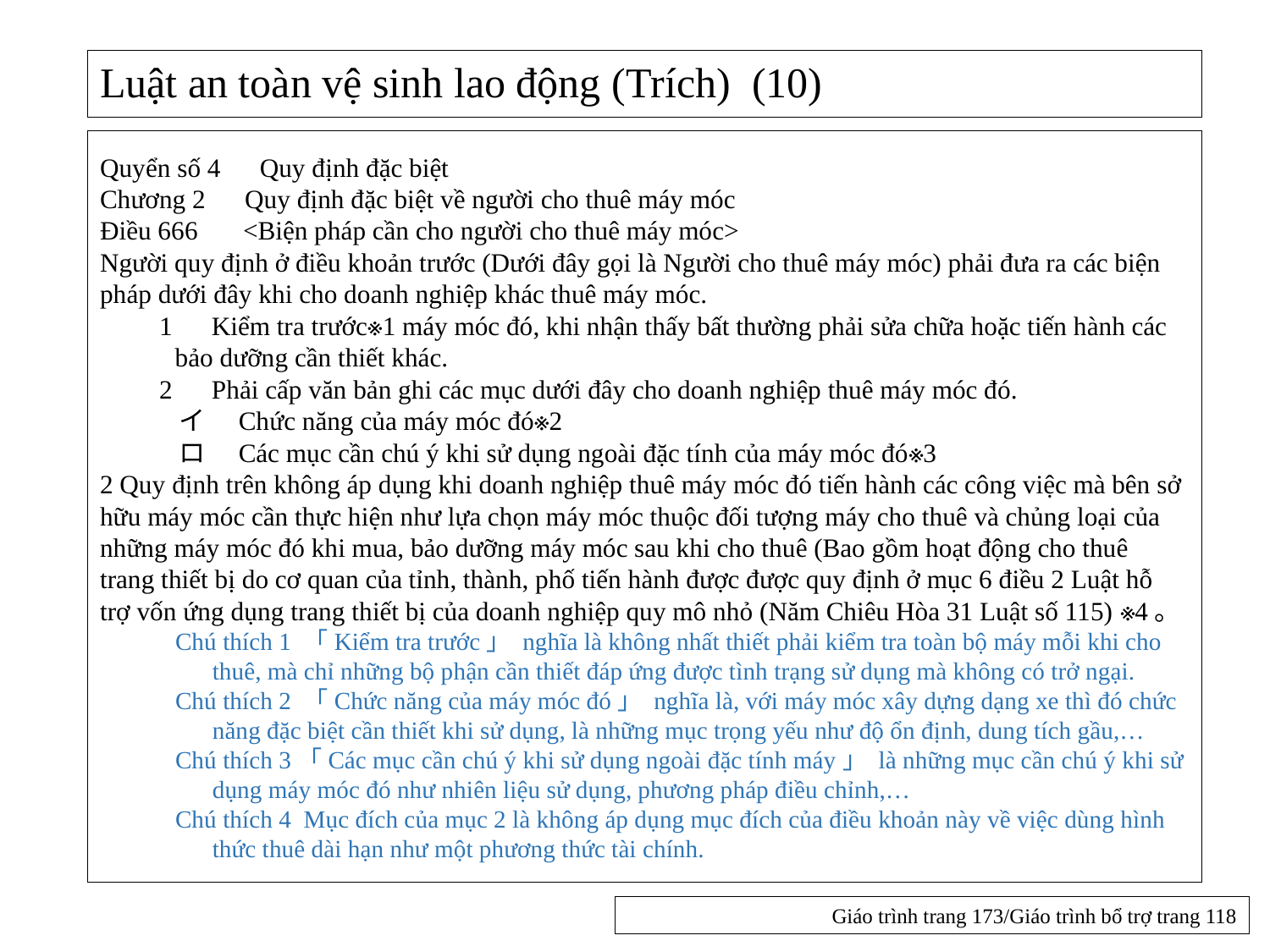

# Luật an toàn vệ sinh lao động (Trích)  (10)
Quyển số 4　Quy định đặc biệt
Chương 2　Quy định đặc biệt về người cho thuê máy móc
Điều 666　 <Biện pháp cần cho người cho thuê máy móc>
Người quy định ở điều khoản trước (Dưới đây gọi là Người cho thuê máy móc) phải đưa ra các biện pháp dưới đây khi cho doanh nghiệp khác thuê máy móc.
　　1　Kiểm tra trước※1 máy móc đó, khi nhận thấy bất thường phải sửa chữa hoặc tiến hành các bảo dưỡng cần thiết khác.
　　2　Phải cấp văn bản ghi các mục dưới đây cho doanh nghiệp thuê máy móc đó.
　　　イ　Chức năng của máy móc đó※2
　　　ロ　Các mục cần chú ý khi sử dụng ngoài đặc tính của máy móc đó※3
2 Quy định trên không áp dụng khi doanh nghiệp thuê máy móc đó tiến hành các công việc mà bên sở hữu máy móc cần thực hiện như lựa chọn máy móc thuộc đối tượng máy cho thuê và chủng loại của những máy móc đó khi mua, bảo dưỡng máy móc sau khi cho thuê (Bao gồm hoạt động cho thuê trang thiết bị do cơ quan của tỉnh, thành, phố tiến hành được được quy định ở mục 6 điều 2 Luật hỗ trợ vốn ứng dụng trang thiết bị của doanh nghiệp quy mô nhỏ (Năm Chiêu Hòa 31 Luật số 115) ※4。
Chú thích 1 「Kiểm tra trước」 nghĩa là không nhất thiết phải kiểm tra toàn bộ máy mỗi khi cho thuê, mà chỉ những bộ phận cần thiết đáp ứng được tình trạng sử dụng mà không có trở ngại.
Chú thích 2 「Chức năng của máy móc đó」 nghĩa là, với máy móc xây dựng dạng xe thì đó chức năng đặc biệt cần thiết khi sử dụng, là những mục trọng yếu như độ ổn định, dung tích gầu,…
Chú thích 3「Các mục cần chú ý khi sử dụng ngoài đặc tính máy」 là những mục cần chú ý khi sử dụng máy móc đó như nhiên liệu sử dụng, phương pháp điều chỉnh,…
Chú thích 4  Mục đích của mục 2 là không áp dụng mục đích của điều khoản này về việc dùng hình thức thuê dài hạn như một phương thức tài chính.
Giáo trình trang 173/Giáo trình bổ trợ trang 118